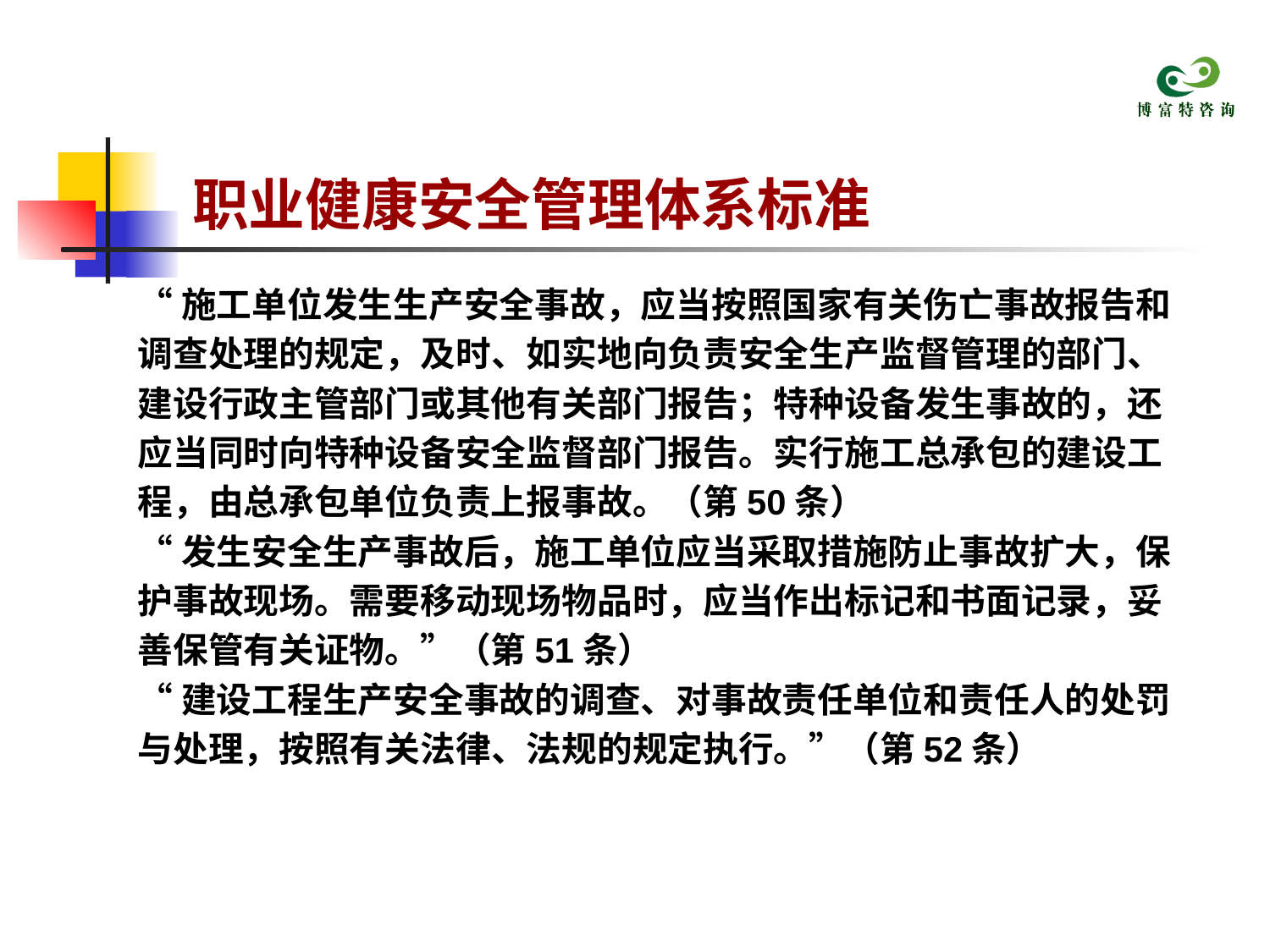

# 职业健康安全管理体系标准
“施工单位发生生产安全事故，应当按照国家有关伤亡事故报告和
调查处理的规定，及时、如实地向负责安全生产监督管理的部门、
建设行政主管部门或其他有关部门报告；特种设备发生事故的，还
应当同时向特种设备安全监督部门报告。实行施工总承包的建设工
程，由总承包单位负责上报事故。（第50条）
“发生安全生产事故后，施工单位应当采取措施防止事故扩大，保
护事故现场。需要移动现场物品时，应当作出标记和书面记录，妥
善保管有关证物。”（第51条）
“建设工程生产安全事故的调查、对事故责任单位和责任人的处罚
与处理，按照有关法律、法规的规定执行。”（第52条）
146